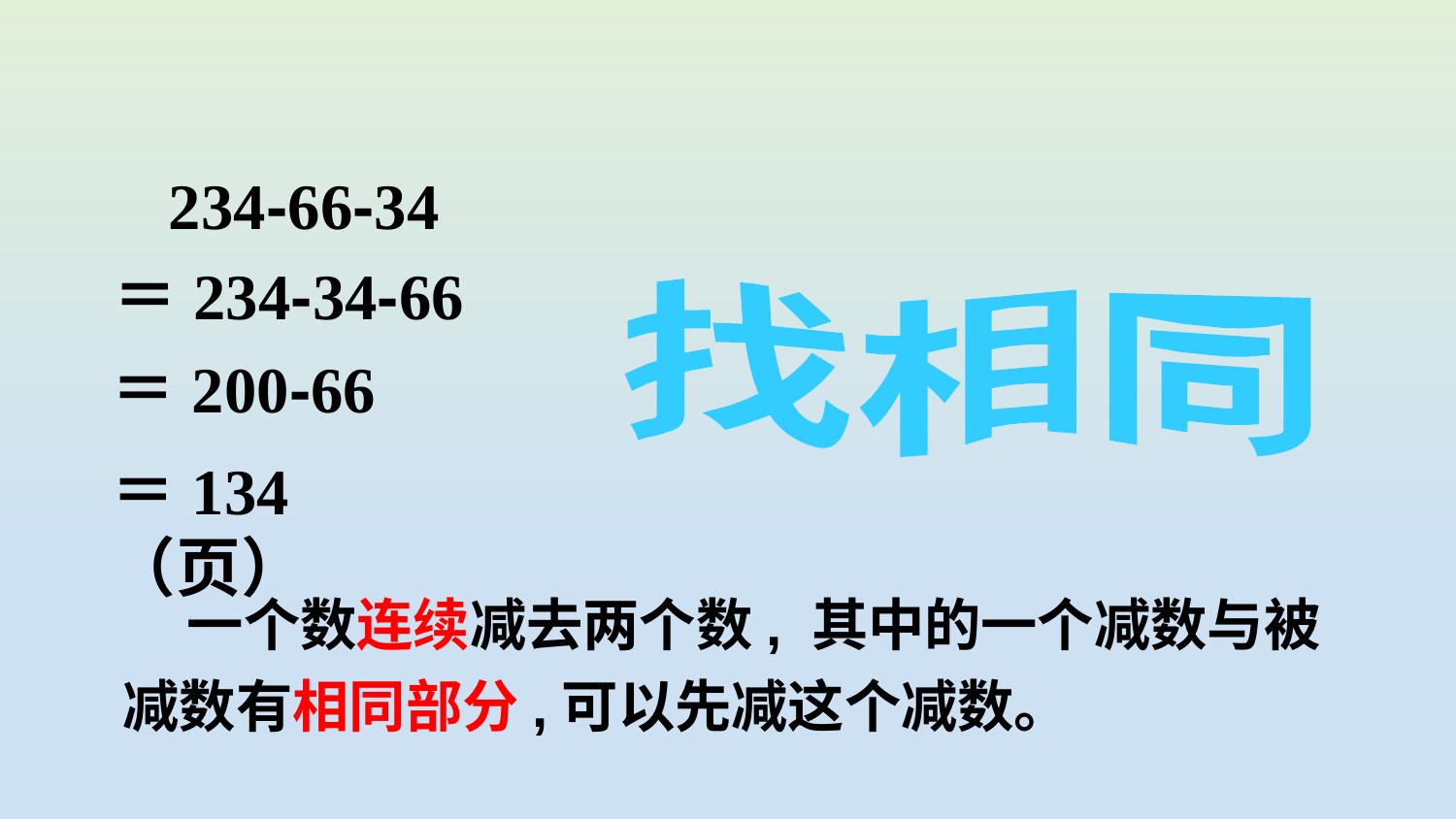

234-66-34
＝234-34-66
找相同
＝200-66
＝134（页）
    一个数连续减去两个数, 其中的一个减数与被减数有相同部分,可以先减这个减数。